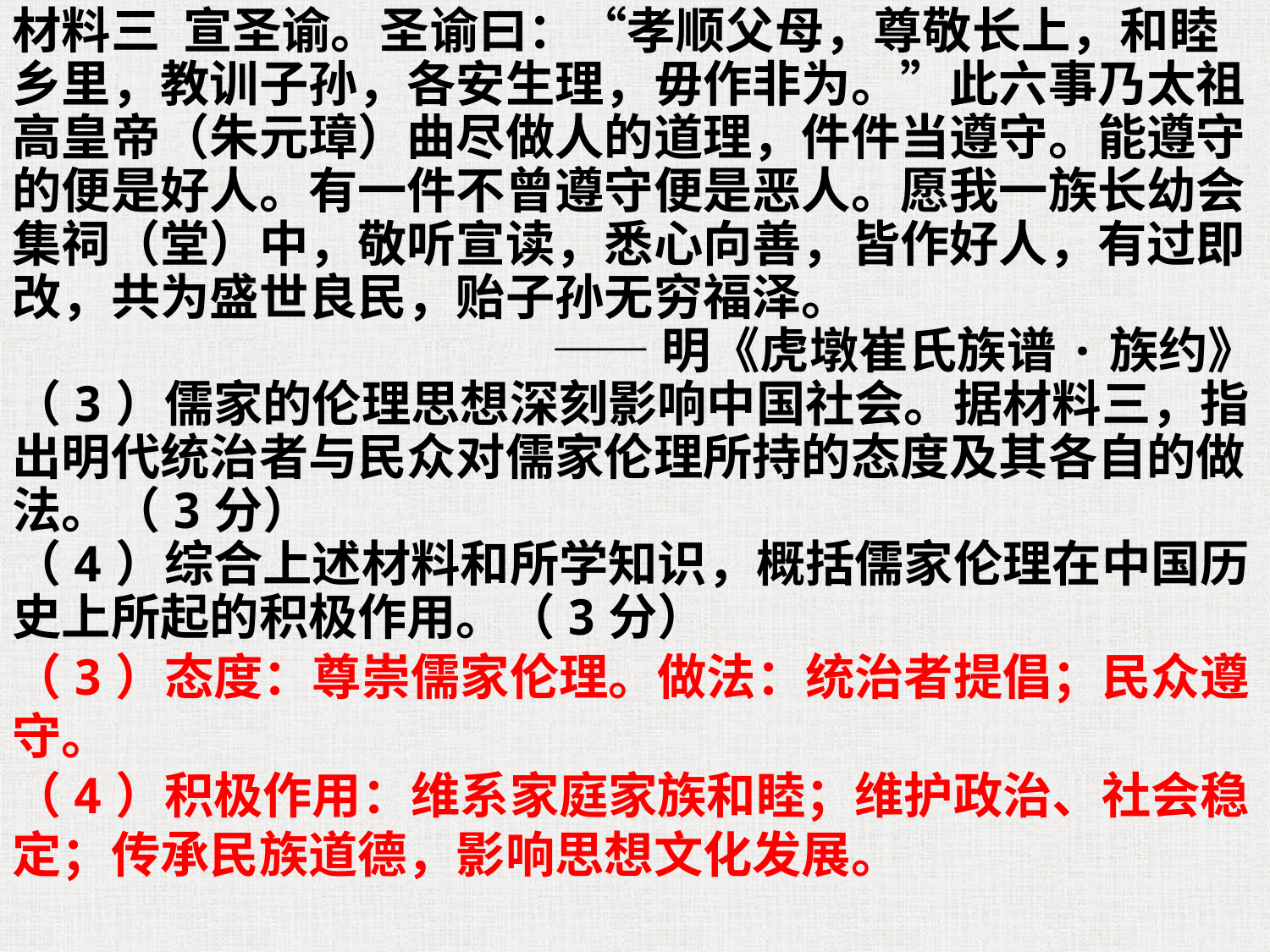

材料三  宣圣谕。圣谕曰：“孝顺父母，尊敬长上，和睦乡里，教训子孙，各安生理，毋作非为。”此六事乃太祖高皇帝（朱元璋）曲尽做人的道理，件件当遵守。能遵守的便是好人。有一件不曾遵守便是恶人。愿我一族长幼会集祠（堂）中，敬听宣读，悉心向善，皆作好人，有过即改，共为盛世良民，贻子孙无穷福泽。
           ——明《虎墩崔氏族谱·族约》
（3）儒家的伦理思想深刻影响中国社会。据材料三，指出明代统治者与民众对儒家伦理所持的态度及其各自的做法。（3分）
（4）综合上述材料和所学知识，概括儒家伦理在中国历史上所起的积极作用。（3分）
（3）态度：尊崇儒家伦理。做法：统治者提倡；民众遵守。
（4）积极作用：维系家庭家族和睦；维护政治、社会稳定；传承民族道德，影响思想文化发展。